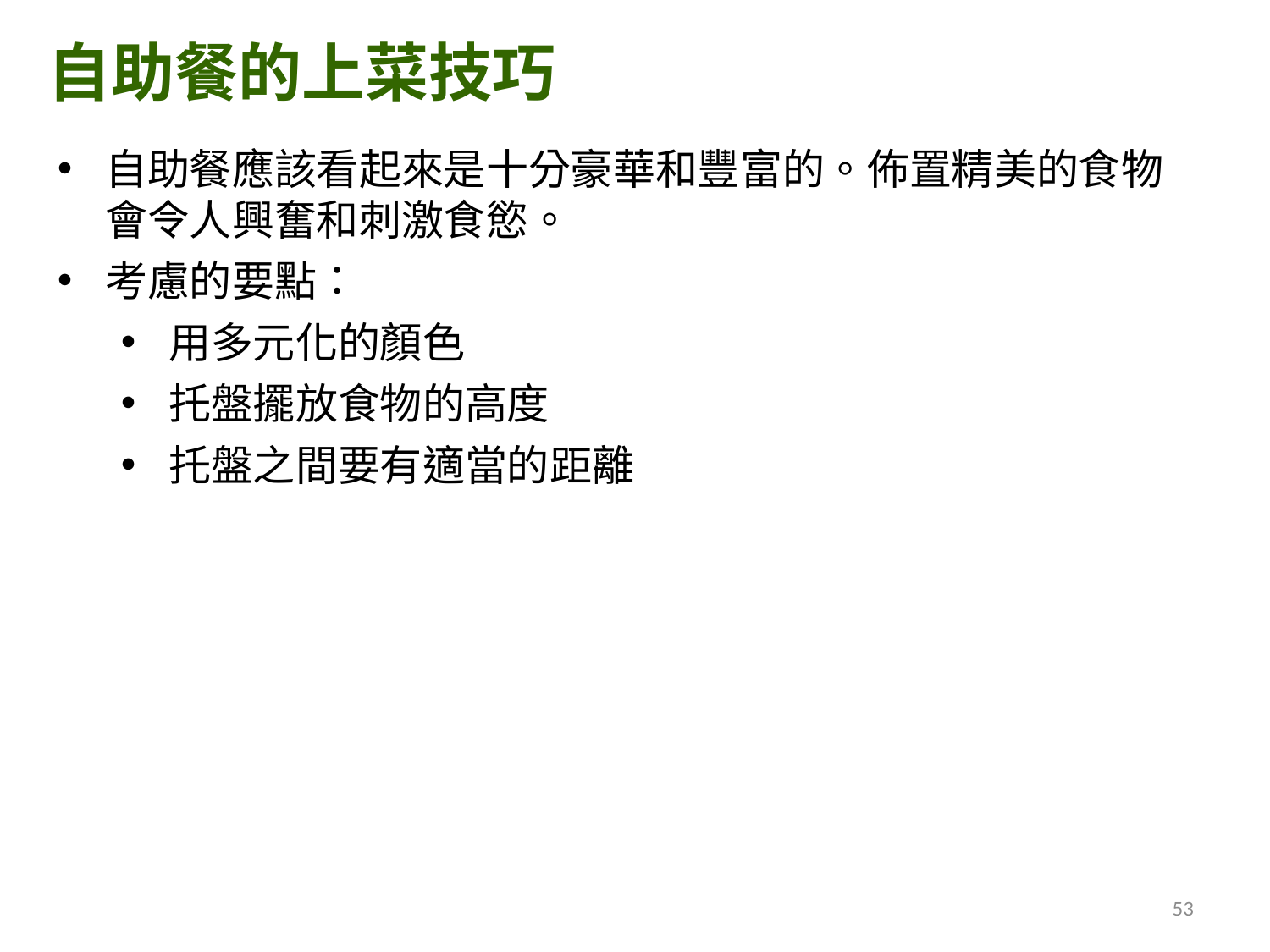

自助餐的上菜技巧
自助餐應該看起來是十分豪華和豐富的。佈置精美的食物會令人興奮和刺激食慾。
考慮的要點：
用多元化的顏色
托盤擺放食物的高度
托盤之間要有適當的距離
53